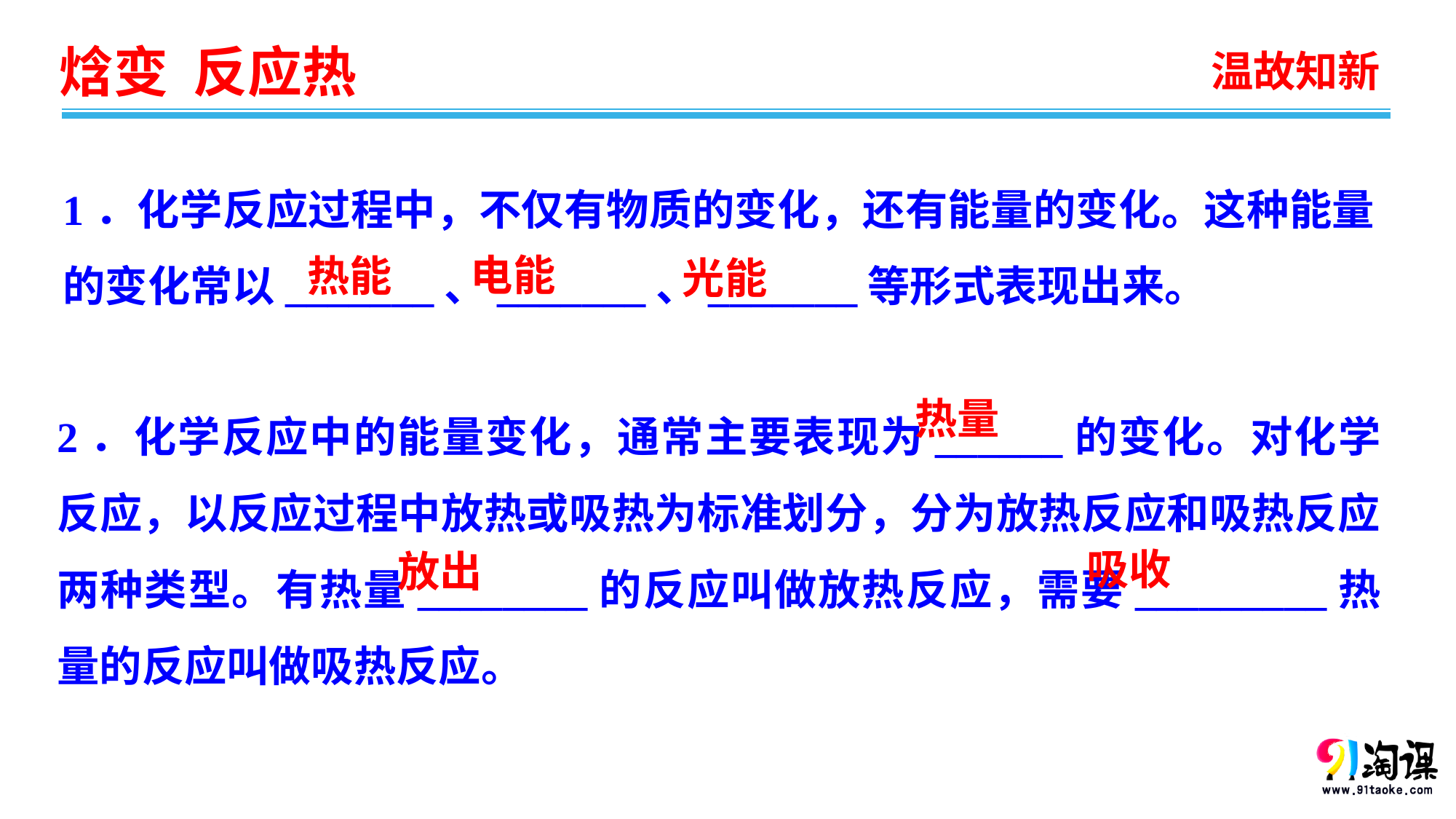

温故知新
1．化学反应过程中，不仅有物质的变化，还有能量的变化。这种能量的变化常以_______、_______、_______等形式表现出来。
电能
热能
光能
2．化学反应中的能量变化，通常主要表现为______的变化。对化学反应，以反应过程中放热或吸热为标准划分，分为放热反应和吸热反应两种类型。有热量________的反应叫做放热反应，需要_________热量的反应叫做吸热反应。
热量
吸收
放出